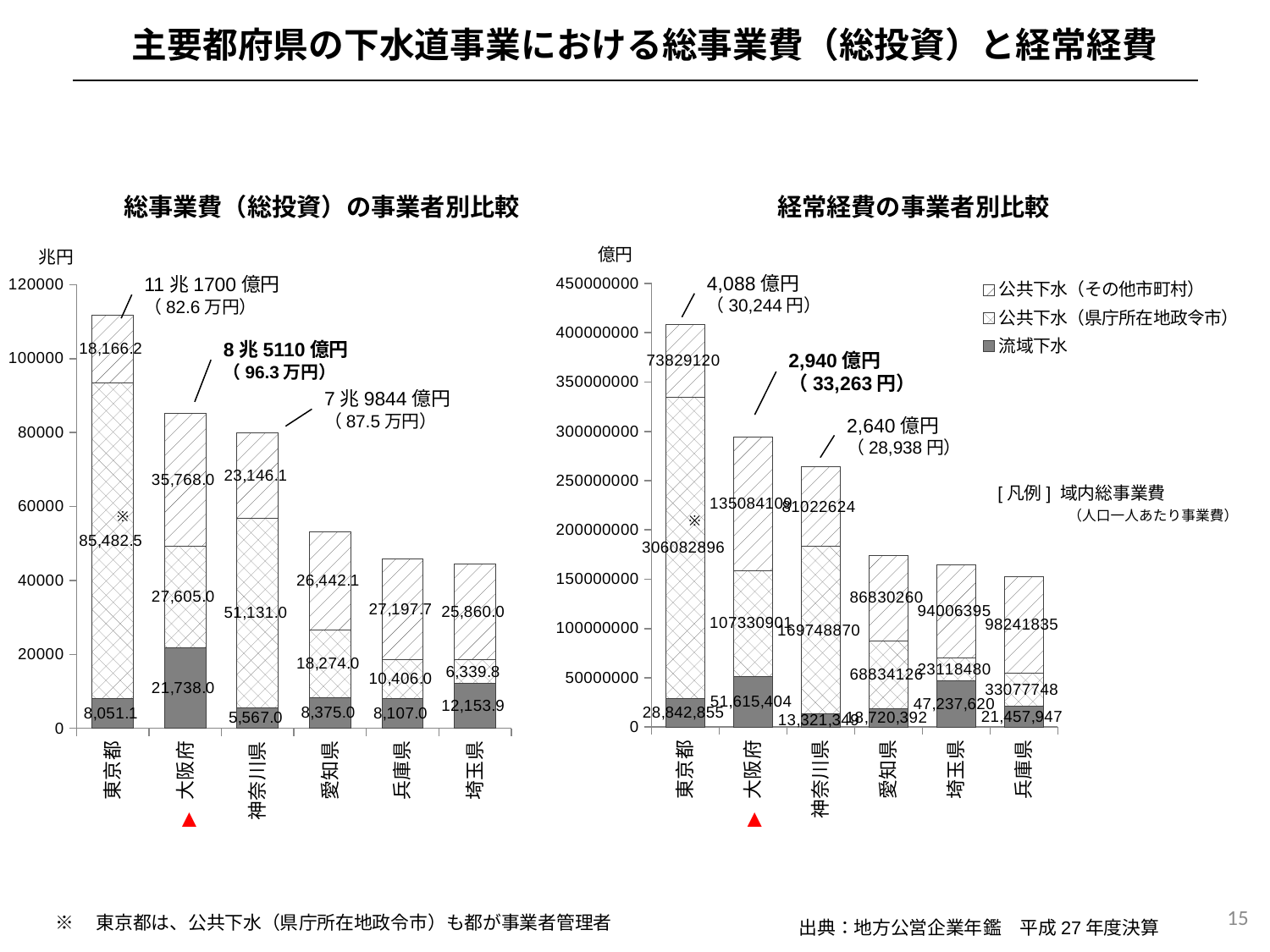

主要都府県の下水道事業における総事業費（総投資）と経常経費

### Chart

| Category | 流域下水 | 公共下水（県庁所在地政令市） | 公共下水（その他市町村） |
|---|---|---|---|
| 東京都 | 28842855.0 | 306082896.0 | 73829120.0 |
| 大阪府 | 51615404.0 | 107330901.0 | 135084109.0 |
| 神奈川県 | 13321349.0 | 169748870.0 | 81022624.0 |
| 愛知県 | 18720392.0 | 68834126.0 | 86830260.0 |
| 埼玉県 | 47237620.0 | 23118480.0 | 94006395.0 |
| 兵庫県 | 21457947.0 | 33077748.0 | 98241835.0 |

### Chart

| Category | 流域下水 | 公共下水・政令市 | 公共下水・その他市町村 |
|---|---|---|---|
| 東京都 | 8051.09074 | 85482.50701 | 18166.1921 |
| 大阪府 | 21738.0 | 27605.0 | 35768.04507 |
| 神奈川県 | 5567.0 | 51131.0 | 23146.078 |
| 愛知県 | 8375.0 | 18274.0 | 26442.14901 |
| 兵庫県 | 8107.0 | 10406.0 | 27197.73955 |
| 埼玉県 | 12153.86437 | 6339.75447 | 25860.0 |
総事業費（総投資）の事業者別比較
経常経費の事業者別比較
億円
兆円
4,088億円
（30,244円）
11兆1700億円
（82.6万円）
8兆5110億円
（96.3万円）
2,940億円
（33,263円）
7兆9844億円
（87.5万円）
2,640億円
（28,938円）
[凡例] 域内総事業費
　　　　（人口一人あたり事業費）
※
※
▲
▲
15
※　東京都は、公共下水（県庁所在地政令市）も都が事業者管理者
出典：地方公営企業年鑑　平成27年度決算